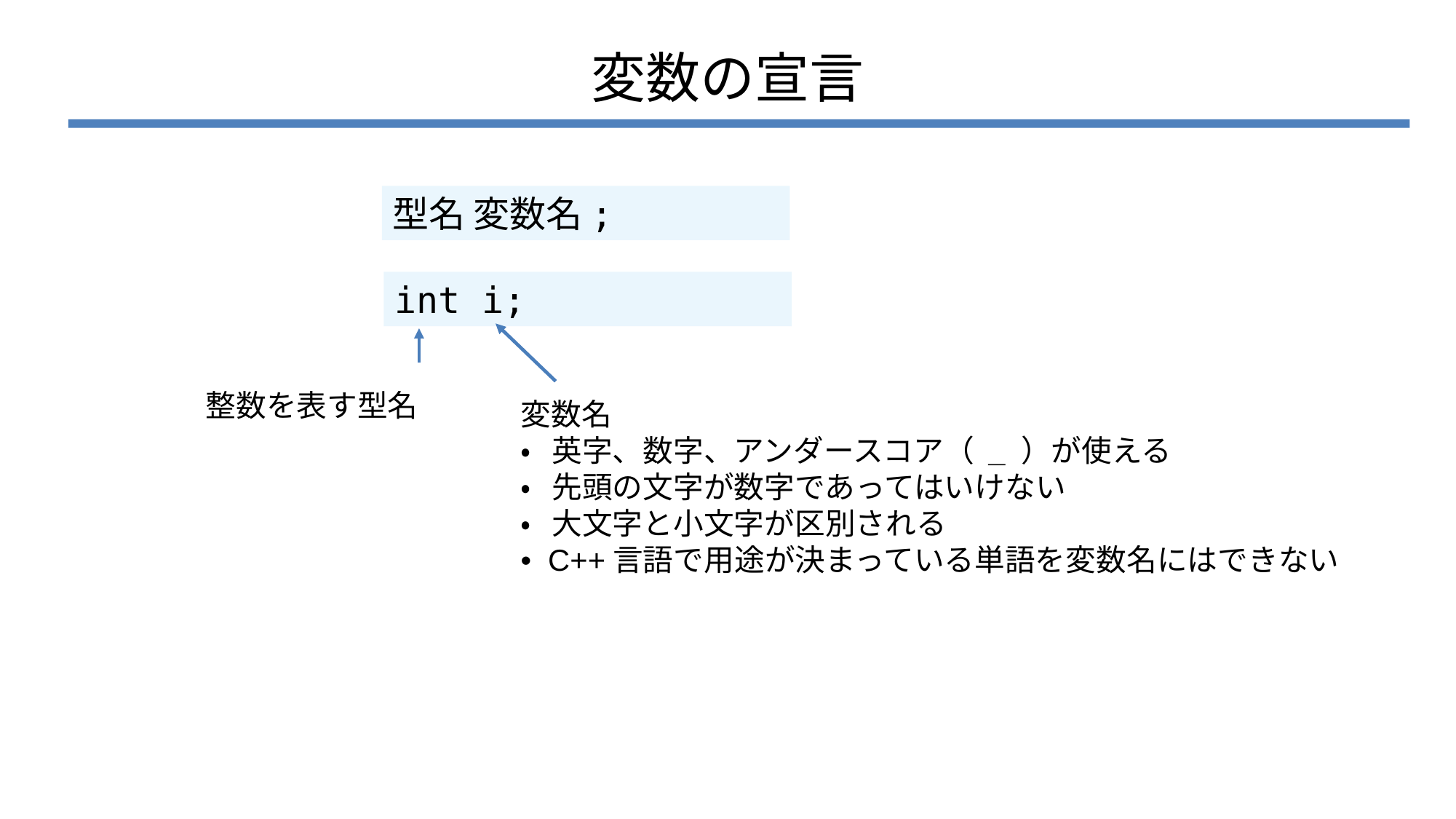

# 変数の宣言
型名 変数名;
int i;
整数を表す型名
変数名
•  英字、数字、アンダースコア（ _ ）が使える
•  先頭の文字が数字であってはいけない
•  大文字と小文字が区別される
•  C++言語で用途が決まっている単語を変数名にはできない